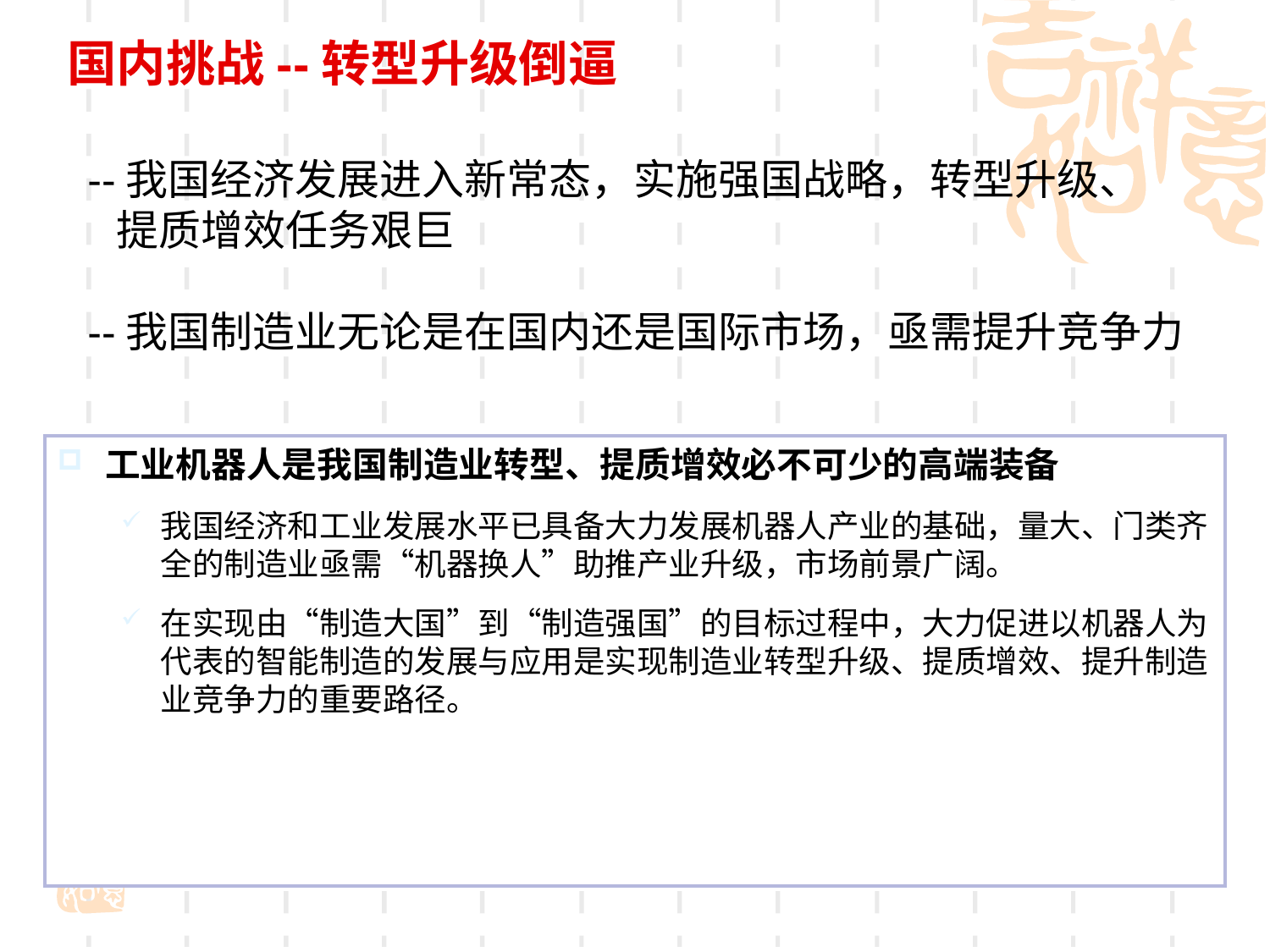

国内挑战--转型升级倒逼
--我国经济发展进入新常态，实施强国战略，转型升级、
  提质增效任务艰巨

--我国制造业无论是在国内还是国际市场，亟需提升竞争力
工业机器人是我国制造业转型、提质增效必不可少的高端装备
我国经济和工业发展水平已具备大力发展机器人产业的基础，量大、门类齐全的制造业亟需“机器换人”助推产业升级，市场前景广阔。
在实现由“制造大国”到“制造强国”的目标过程中，大力促进以机器人为代表的智能制造的发展与应用是实现制造业转型升级、提质增效、提升制造业竞争力的重要路径。